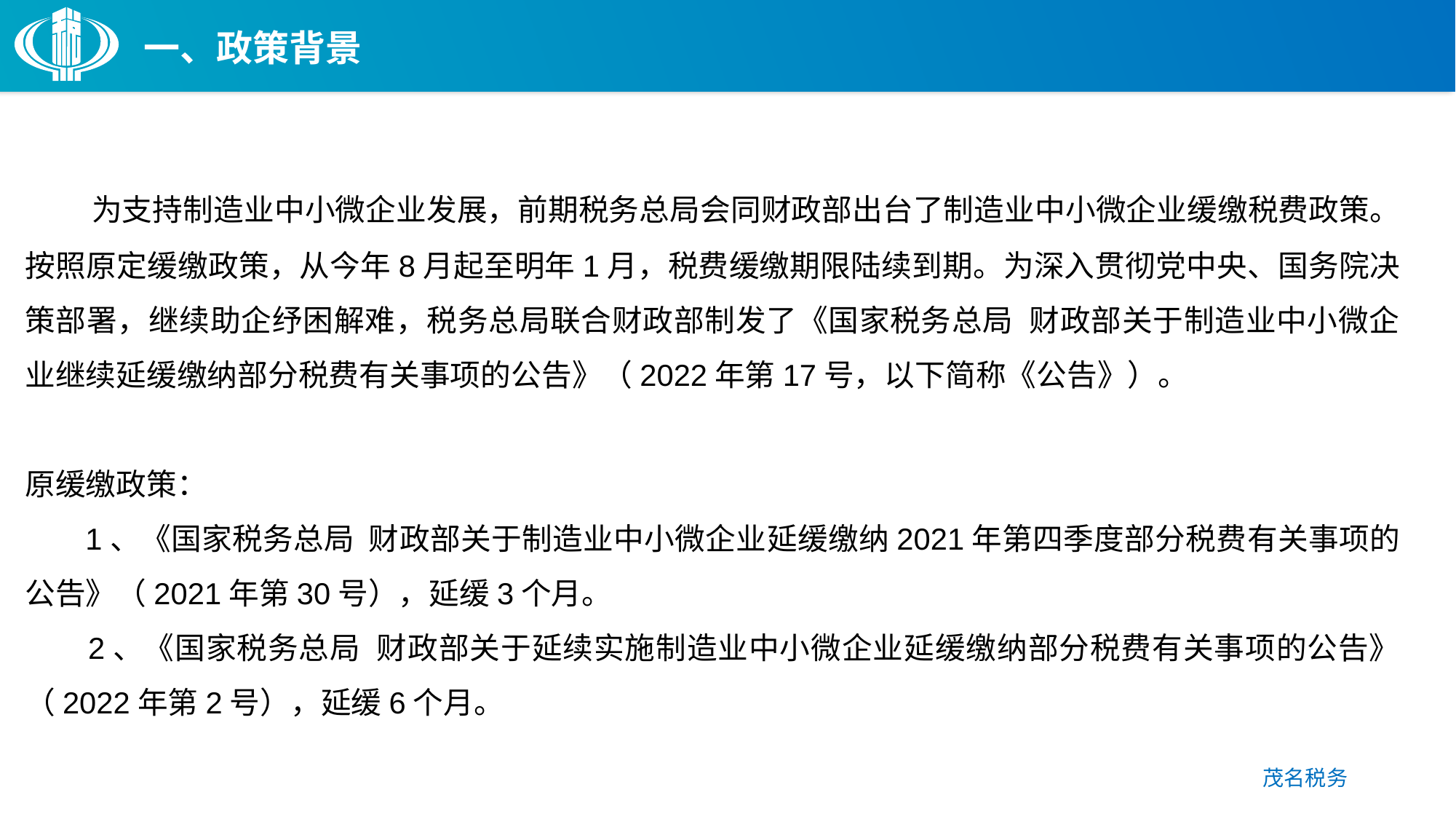

一、政策背景
       为支持制造业中小微企业发展，前期税务总局会同财政部出台了制造业中小微企业缓缴税费政策。按照原定缓缴政策，从今年8月起至明年1月，税费缓缴期限陆续到期。为深入贯彻党中央、国务院决策部署，继续助企纾困解难，税务总局联合财政部制发了《国家税务总局 财政部关于制造业中小微企业继续延缓缴纳部分税费有关事项的公告》（2022年第17号，以下简称《公告》）。

原缓缴政策：
       1、《国家税务总局  财政部关于制造业中小微企业延缓缴纳2021年第四季度部分税费有关事项的公告》（2021年第30号），延缓3个月。
       2、《国家税务总局 财政部关于延续实施制造业中小微企业延缓缴纳部分税费有关事项的公告》（2022年第2号），延缓6个月。